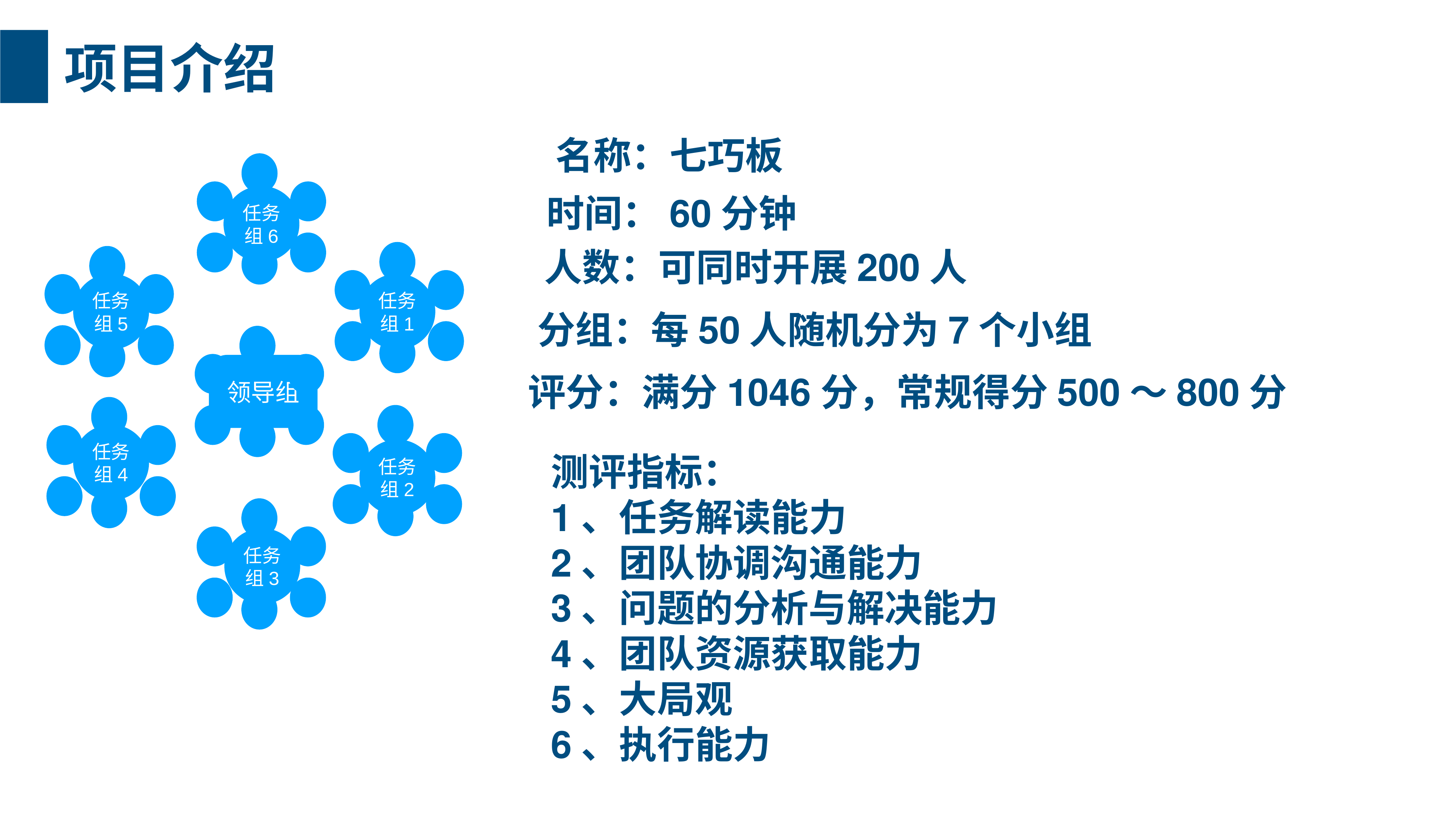

项目介绍

名称：七巧板

时间：60分钟
任务组6

人数：可同时开展200人

任务组5
任务组1

分组：每50人随机分为7个小组

领导组
评分：满分1046分，常规得分500～800分

测评指标：
1、任务解读能力
2、团队协调沟通能力
3、问题的分析与解决能力
4、团队资源获取能力
5、大局观
6、执行能力

任务组4

任务组2

任务组3